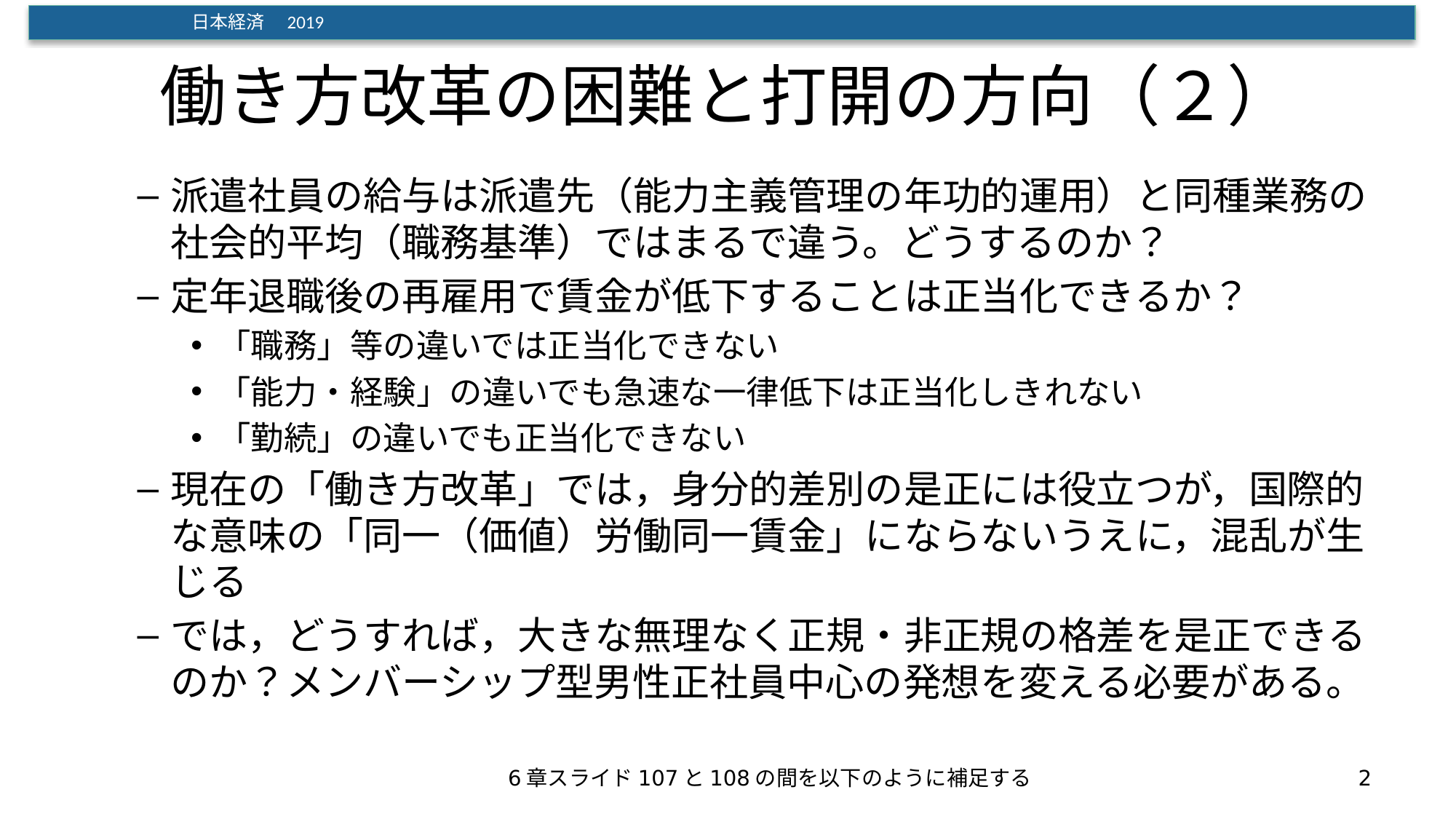

# 働き方改革の困難と打開の方向（２）
派遣社員の給与は派遣先（能力主義管理の年功的運用）と同種業務の社会的平均（職務基準）ではまるで違う。どうするのか？
定年退職後の再雇用で賃金が低下することは正当化できるか？
「職務」等の違いでは正当化できない
「能力・経験」の違いでも急速な一律低下は正当化しきれない
「勤続」の違いでも正当化できない
現在の「働き方改革」では，身分的差別の是正には役立つが，国際的な意味の「同一（価値）労働同一賃金」にならないうえに，混乱が生じる
では，どうすれば，大きな無理なく正規・非正規の格差を是正できるのか？メンバーシップ型男性正社員中心の発想を変える必要がある。

6章スライド107と108の間を以下のように補足する
2